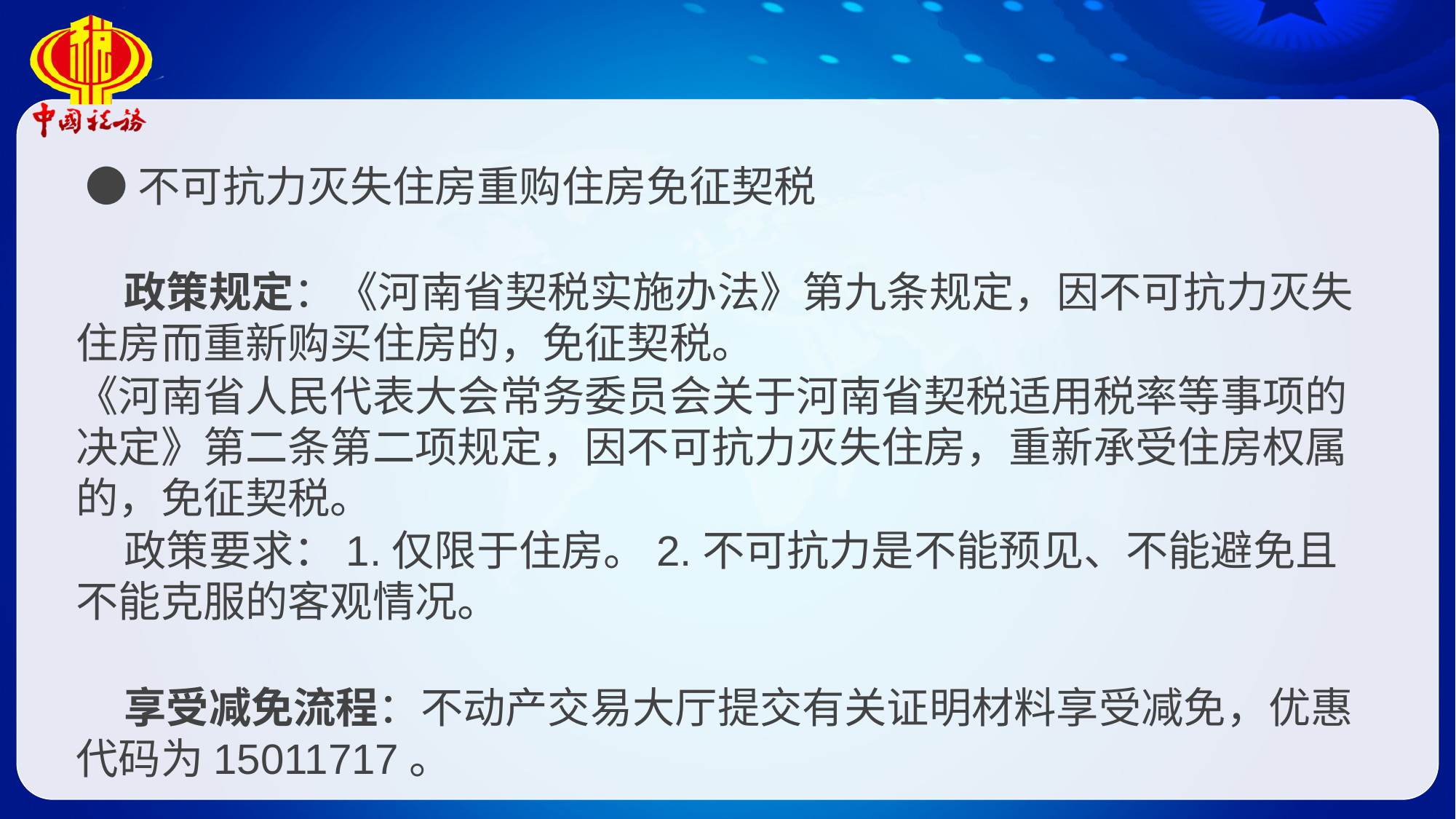

●不可抗力灭失住房重购住房免征契税

    政策规定：《河南省契税实施办法》第九条规定，因不可抗力灭失住房而重新购买住房的，免征契税。
《河南省人民代表大会常务委员会关于河南省契税适用税率等事项的决定》第二条第二项规定，因不可抗力灭失住房，重新承受住房权属的，免征契税。
    政策要求：1.仅限于住房。2.不可抗力是不能预见、不能避免且不能克服的客观情况。

    享受减免流程：不动产交易大厅提交有关证明材料享受减免，优惠代码为15011717。